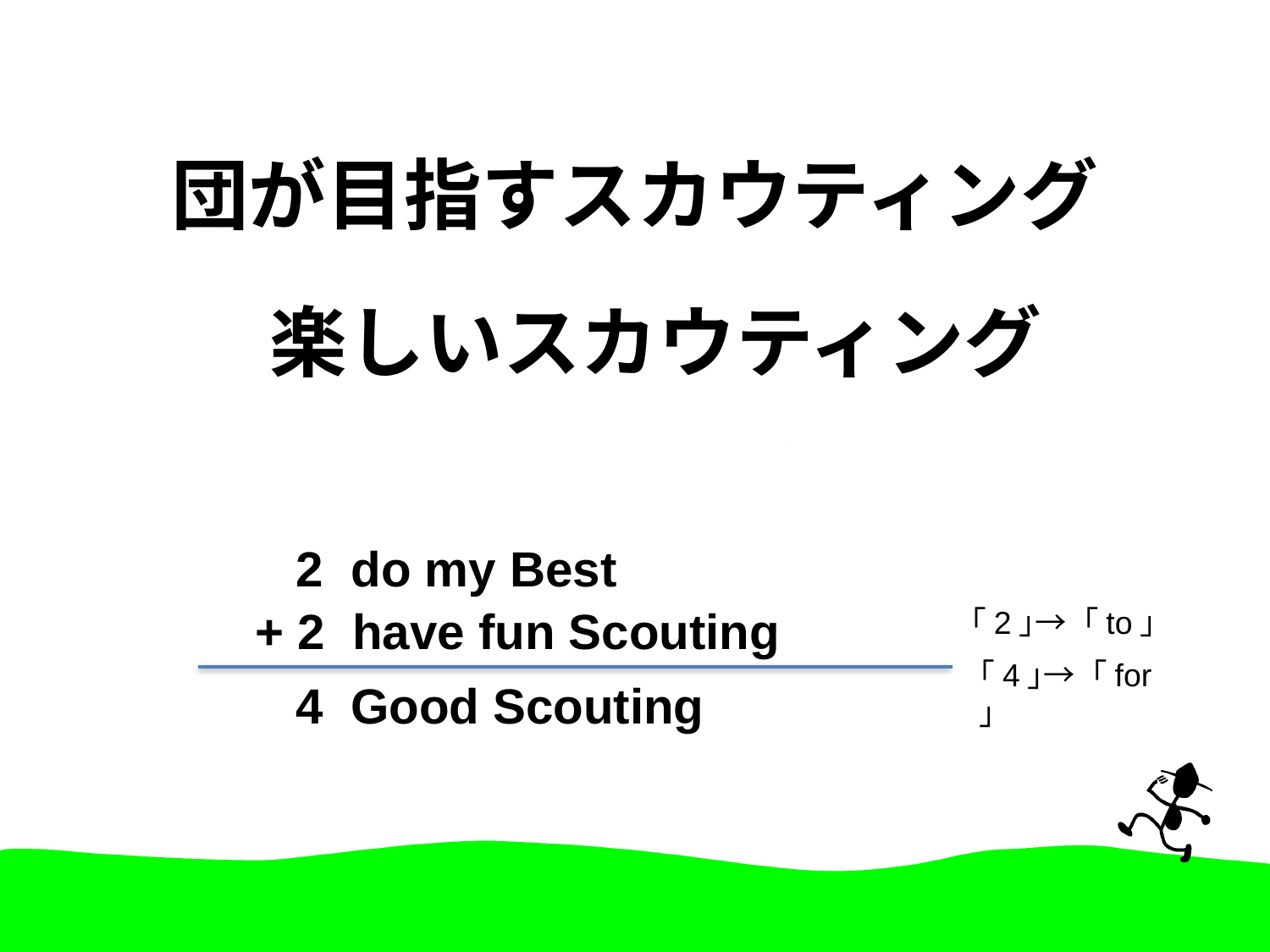

# 団が目指すスカウティング
楽しいスカウティング
   2  do my Best
+ 2  have fun Scouting
｢2｣→「to」
｢4｣→「for」
   4  Good Scouting